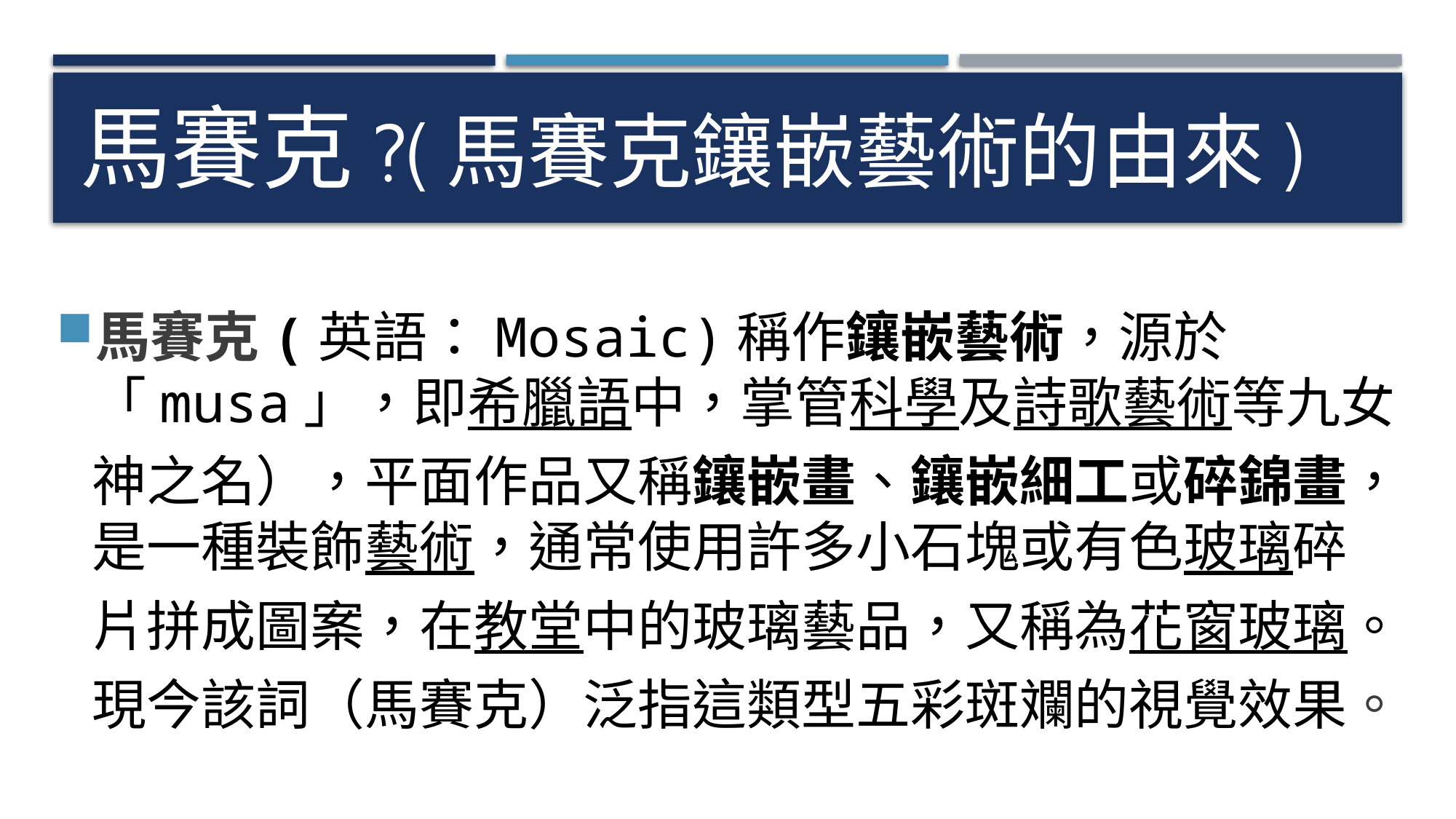

# 馬賽克?(馬賽克鑲嵌藝術的由來)
馬賽克(英語：Mosaic)稱作鑲嵌藝術，源於「musa」，即希臘語中，掌管科學及詩歌藝術等九女神之名），平面作品又稱鑲嵌畫、鑲嵌細工或碎錦畫，是一種裝飾藝術，通常使用許多小石塊或有色玻璃碎片拼成圖案，在教堂中的玻璃藝品，又稱為花窗玻璃。現今該詞（馬賽克）泛指這類型五彩斑斕的視覺效果。